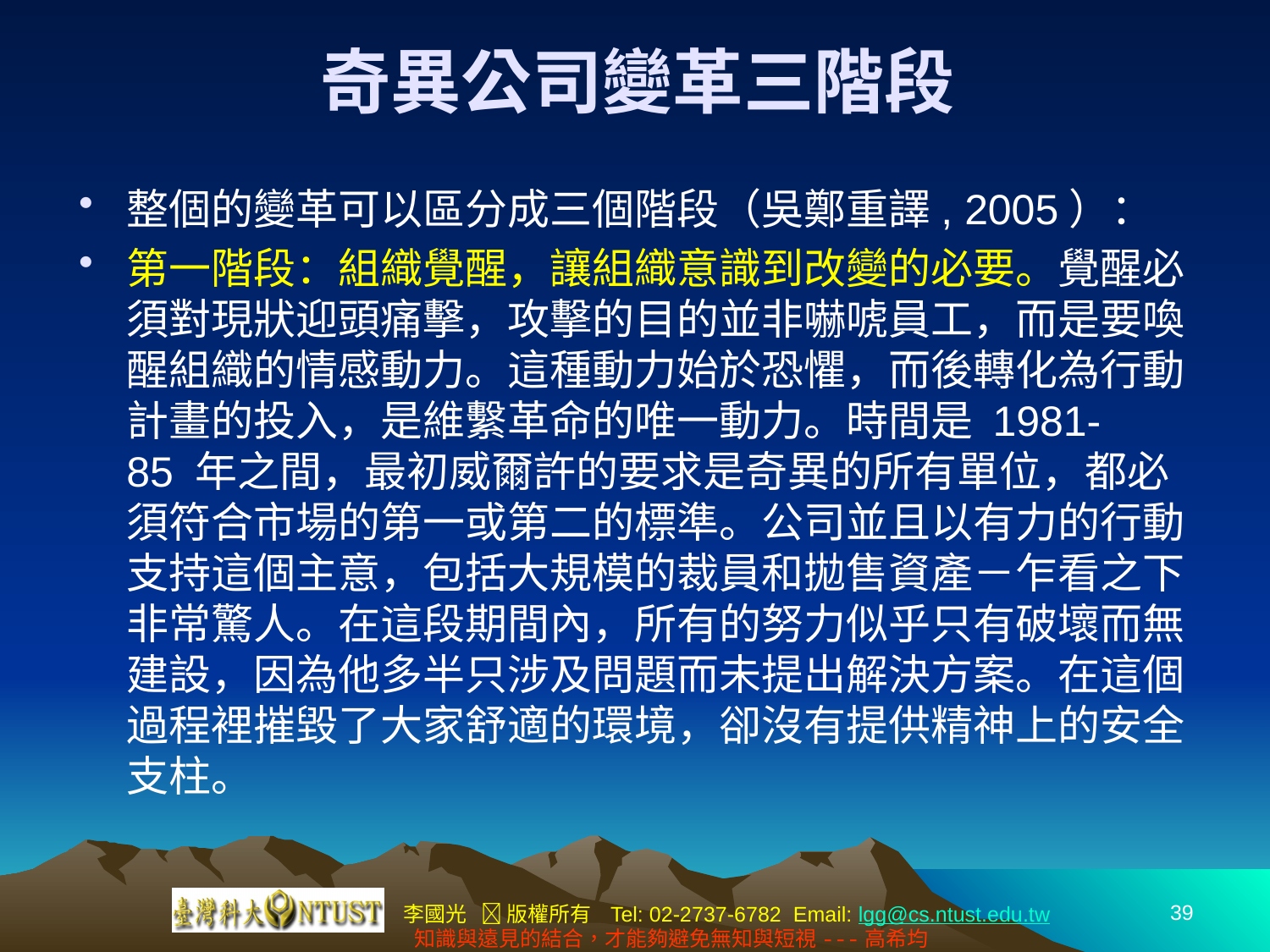

# 奇異公司變革三階段
整個的變革可以區分成三個階段（吳鄭重譯, 2005）：
第一階段：組織覺醒，讓組織意識到改變的必要。覺醒必須對現狀迎頭痛擊，攻擊的目的並非嚇唬員工，而是要喚醒組織的情感動力。這種動力始於恐懼，而後轉化為行動計畫的投入，是維繫革命的唯一動力。時間是 1981-85 年之間，最初威爾許的要求是奇異的所有單位，都必須符合市場的第一或第二的標準。公司並且以有力的行動支持這個主意，包括大規模的裁員和拋售資產－乍看之下非常驚人。在這段期間內，所有的努力似乎只有破壞而無建設，因為他多半只涉及問題而未提出解決方案。在這個過程裡摧毀了大家舒適的環境，卻沒有提供精神上的安全支柱。
39